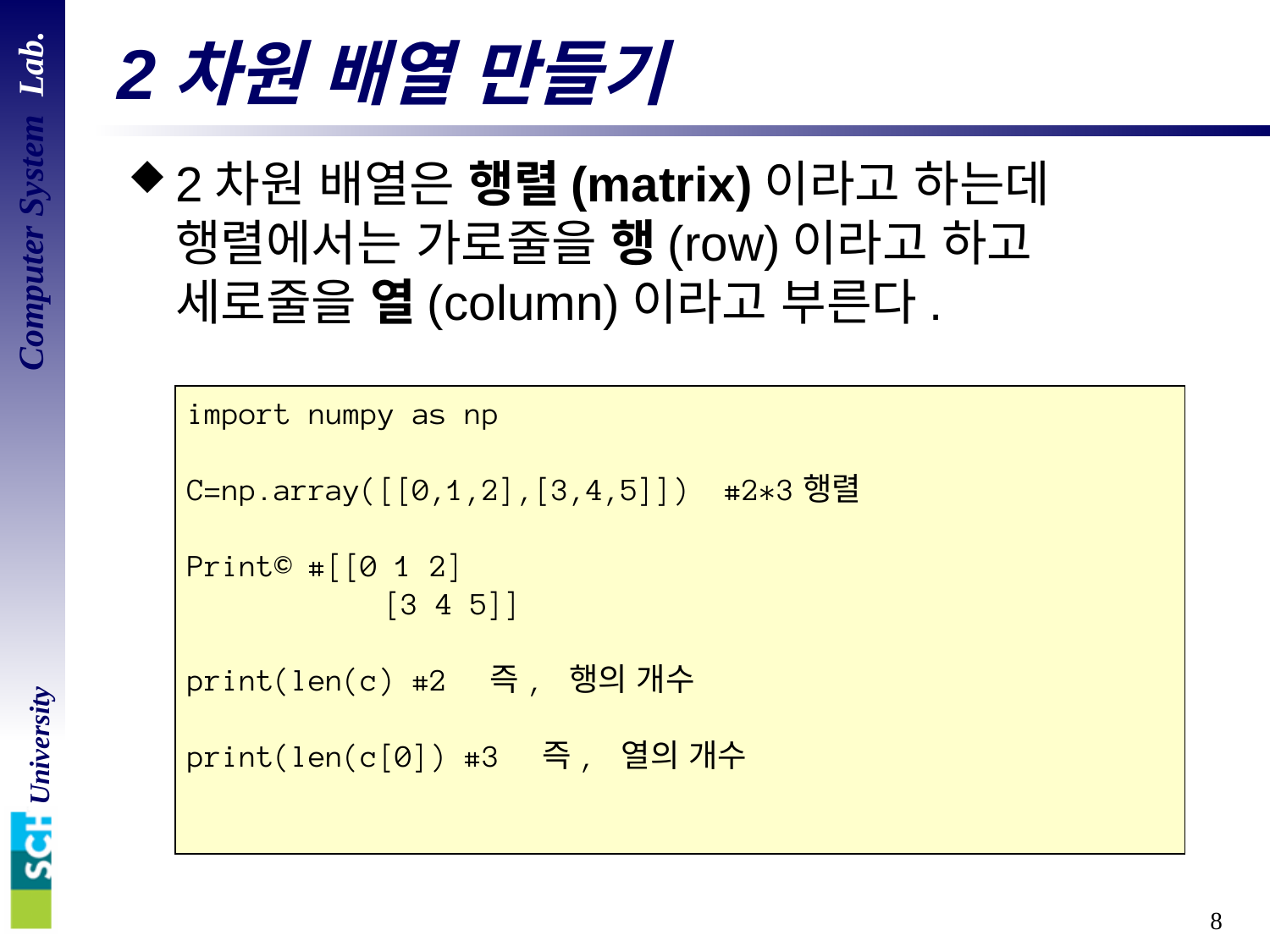

# 2차원 배열 만들기

2차원 배열은 행렬(matrix)이라고 하는데 행렬에서는 가로줄을 행(row)이라고 하고 세로줄을 열(column)이라고 부른다.
import numpy as np

C=np.array([[0,1,2],[3,4,5]])  #2*3행렬

Print© #[[0 1 2]
	    [3 4 5]]

print(len(c) #2  즉, 행의 개수

print(len(c[0]) #3  즉, 열의 개수